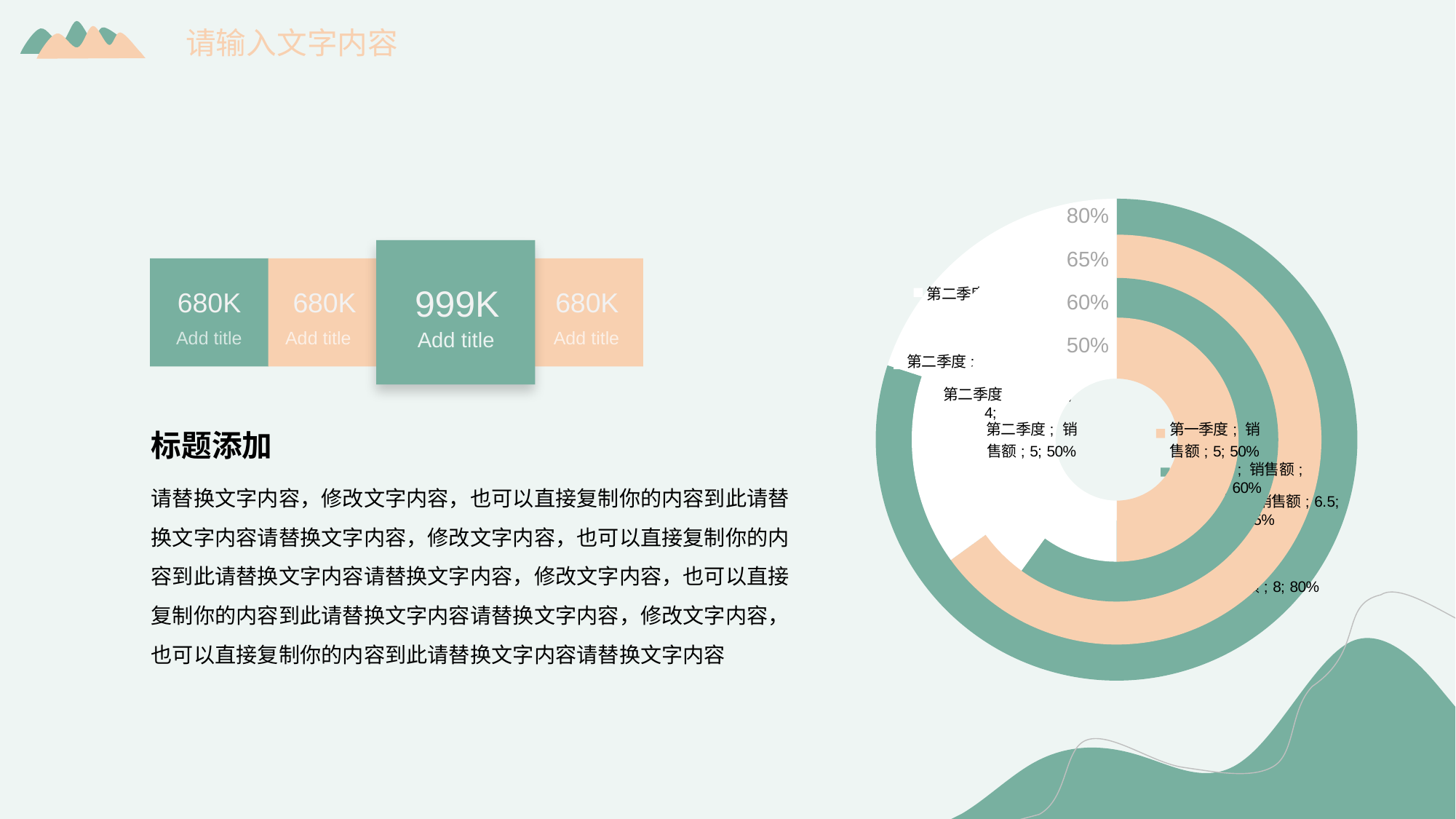

请输入文字内容

### Chart

| Category | 销售额 |
|---|---|
| 第一季度 | 8.0 |
| 第二季度 | 2.0 |

### Chart

| Category | 销售额 |
|---|---|
| 第一季度 | 6.5 |
| 第二季度 | 3.5 |

### Chart

| Category | 销售额 |
|---|---|
| 第一季度 | 6.0 |
| 第二季度 | 4.0 |

### Chart

| Category | 销售额 |
|---|---|
| 第一季度 | 5.0 |
| 第二季度 | 5.0 |
80%
65%
60%
50%

999K
680K
680K
680K
Add title
Add title
Add title
Add title
标题添加
请替换文字内容，修改文字内容，也可以直接复制你的内容到此请替换文字内容请替换文字内容，修改文字内容，也可以直接复制你的内容到此请替换文字内容请替换文字内容，修改文字内容，也可以直接复制你的内容到此请替换文字内容请替换文字内容，修改文字内容，也可以直接复制你的内容到此请替换文字内容请替换文字内容